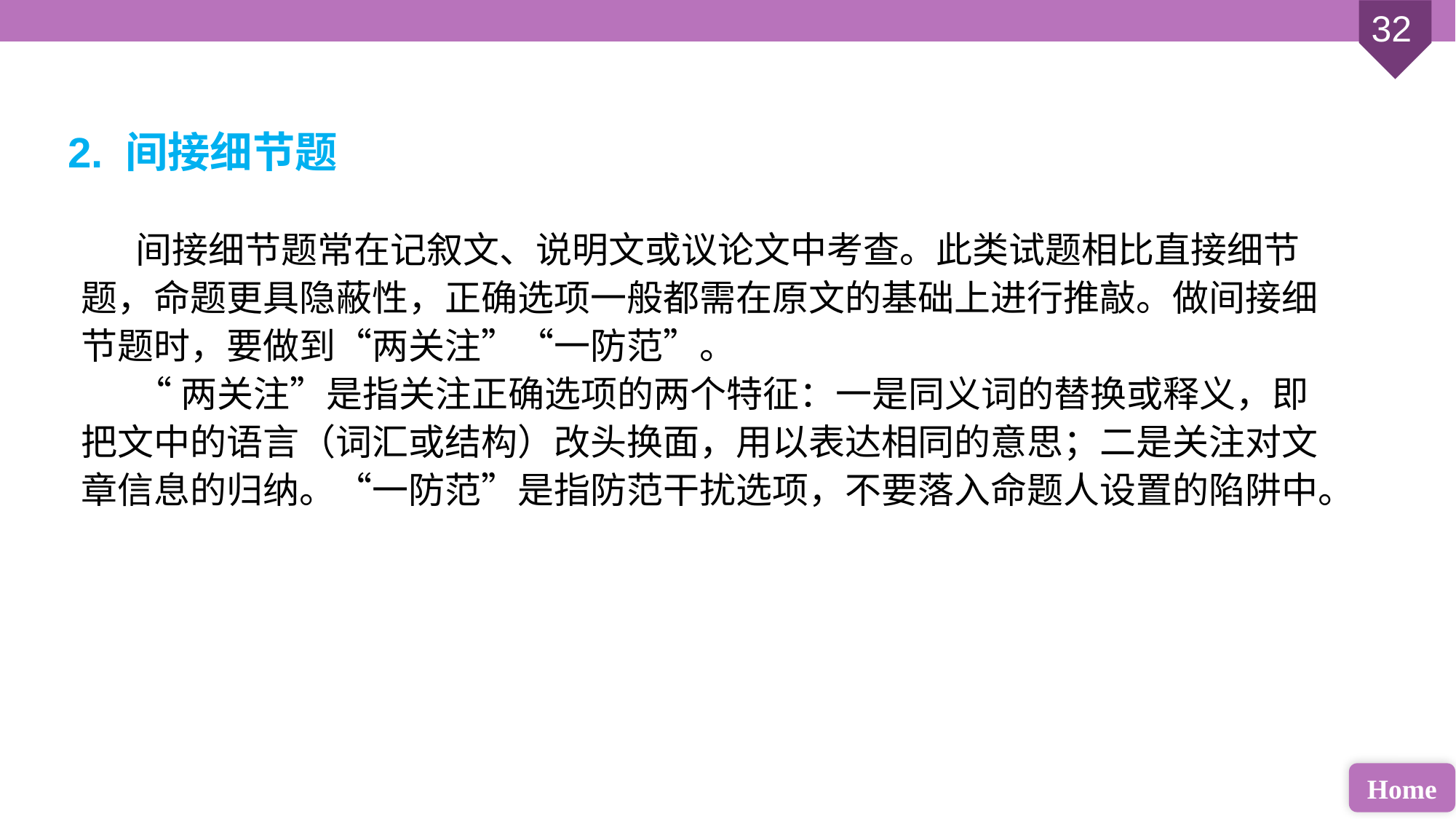

2. 间接细节题

间接细节题常在记叙文、说明文或议论文中考查。此类试题相比直接细节题，命题更具隐蔽性，正确选项一般都需在原文的基础上进行推敲。做间接细节题时，要做到“两关注”“一防范”。
“两关注”是指关注正确选项的两个特征：一是同义词的替换或释义，即把文中的语言（词汇或结构）改头换面，用以表达相同的意思；二是关注对文章信息的归纳。“一防范”是指防范干扰选项，不要落入命题人设置的陷阱中。